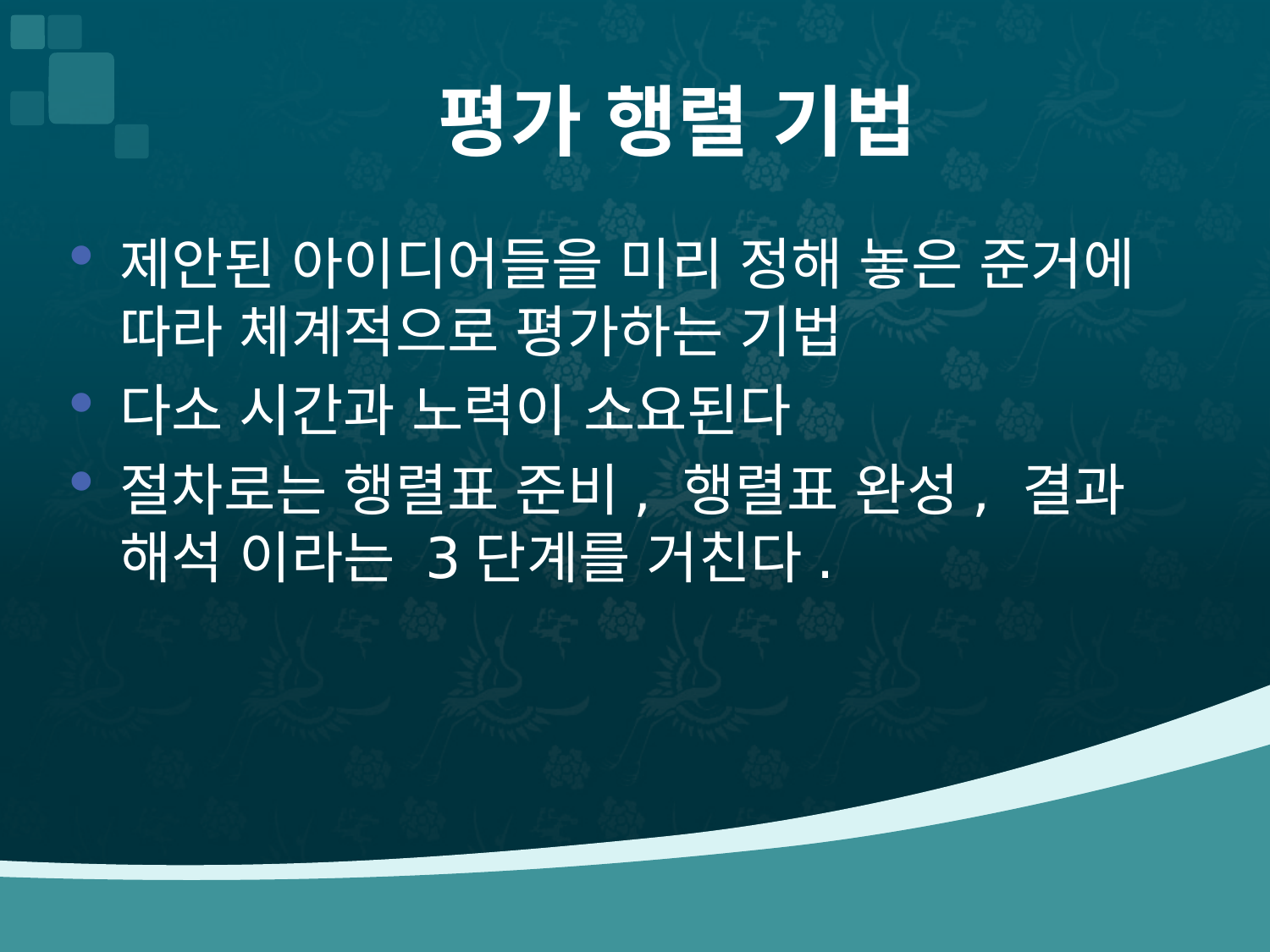

# 평가 행렬 기법
제안된 아이디어들을 미리 정해 놓은 준거에 따라 체계적으로 평가하는 기법
다소 시간과 노력이 소요된다
절차로는 행렬표 준비, 행렬표 완성, 결과 해석 이라는 3단계를 거친다.